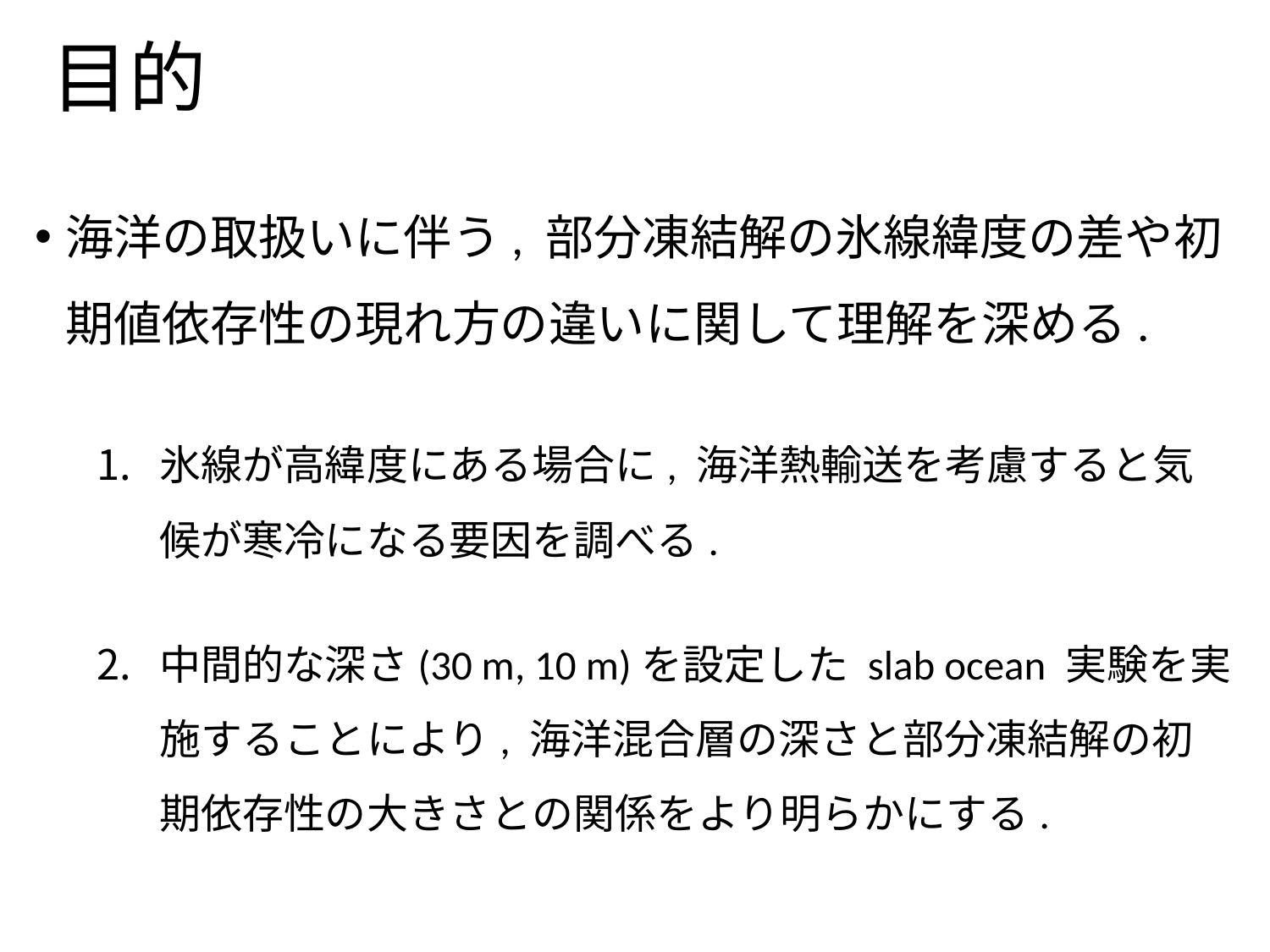

# 目的
海洋の取扱いに伴う, 部分凍結解の氷線緯度の差や初期値依存性の現れ方の違いに関して理解を深める.

氷線が高緯度にある場合に, 海洋熱輸送を考慮すると気候が寒冷になる要因を調べる.

中間的な深さ(30 m, 10 m)を設定した slab ocean 実験を実施することにより, 海洋混合層の深さと部分凍結解の初期依存性の大きさとの関係をより明らかにする.